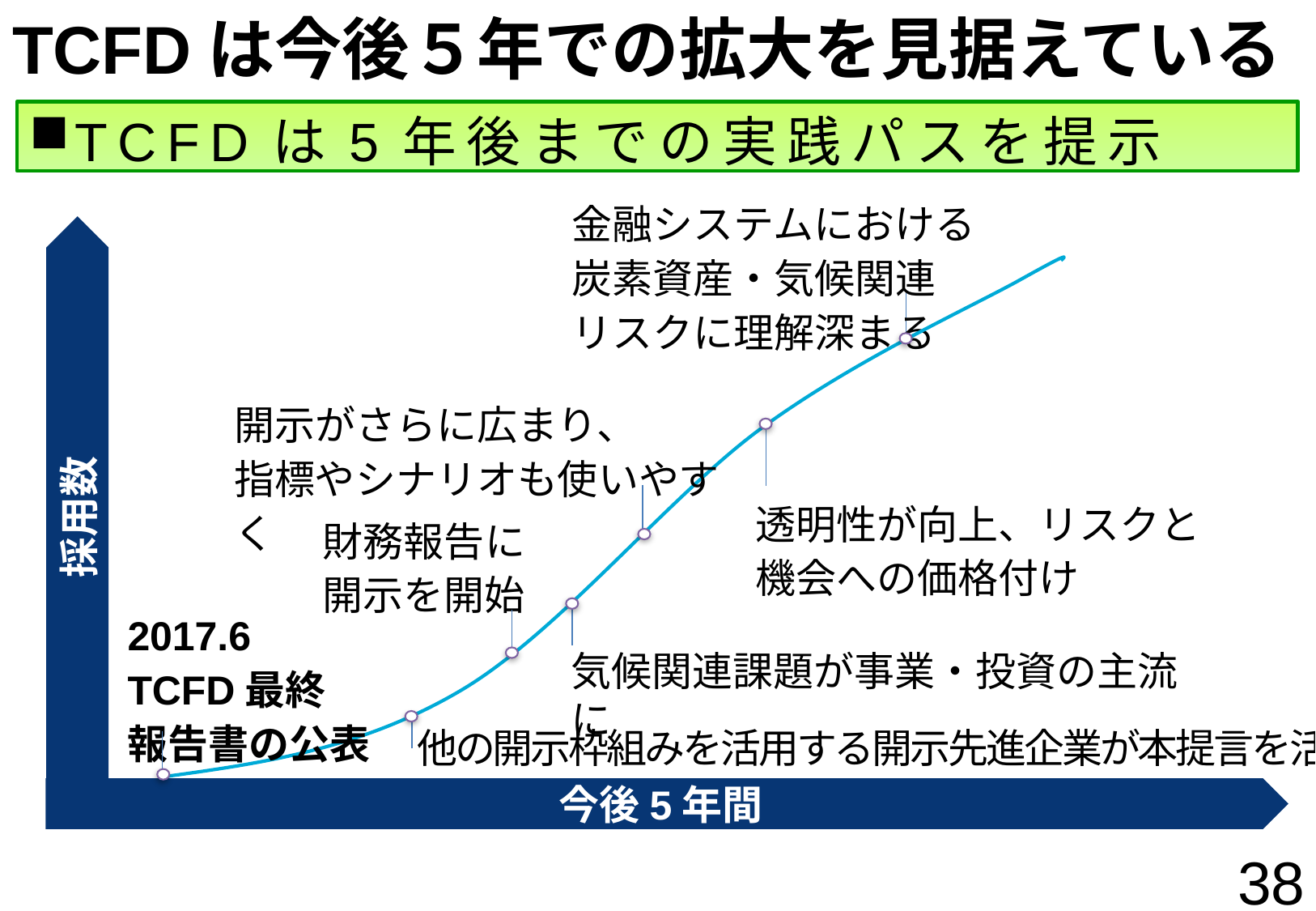

# TCFDは今後５年での拡大を見据えている
TCFDは5年後までの実践パスを提示
金融システムにおける
炭素資産・気候関連
リスクに理解深まる

採用数
透明性が向上、リスクと
機会への価格付け
2017.6
TCFD最終
報告書の公表
気候関連課題が事業・投資の主流に
他の開示枠組みを活用する開示先進企業が本提言を活用
今後5年間
財務報告に
開示を開始
開示がさらに広まり、
指標やシナリオも使いやすく

38